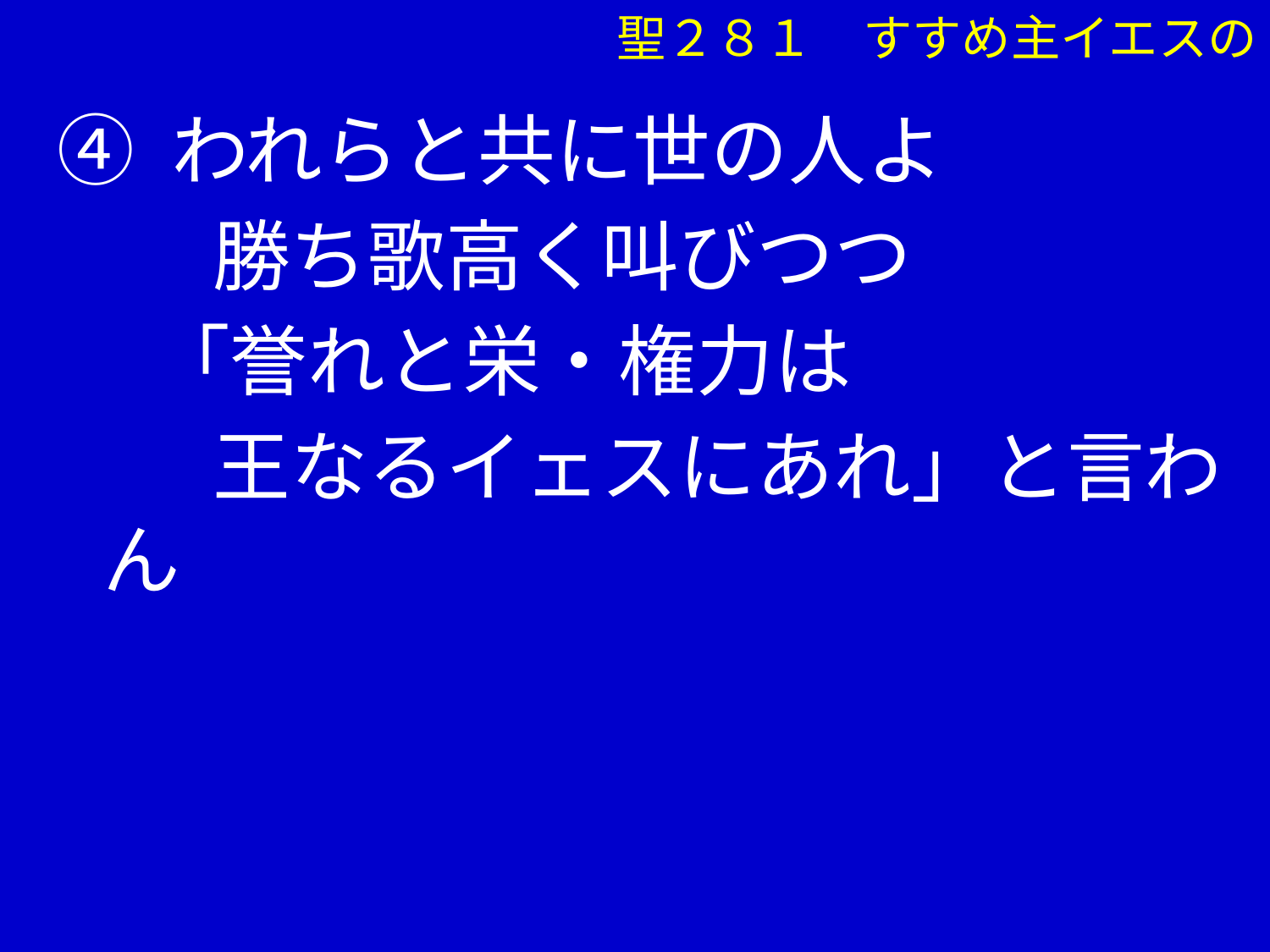

聖２８１　すすめ主イエスの
④ われらと共に世の人よ
　　勝ち歌高く叫びつつ
　 「誉れと栄・権力は
　　王なるイェスにあれ」と言わん